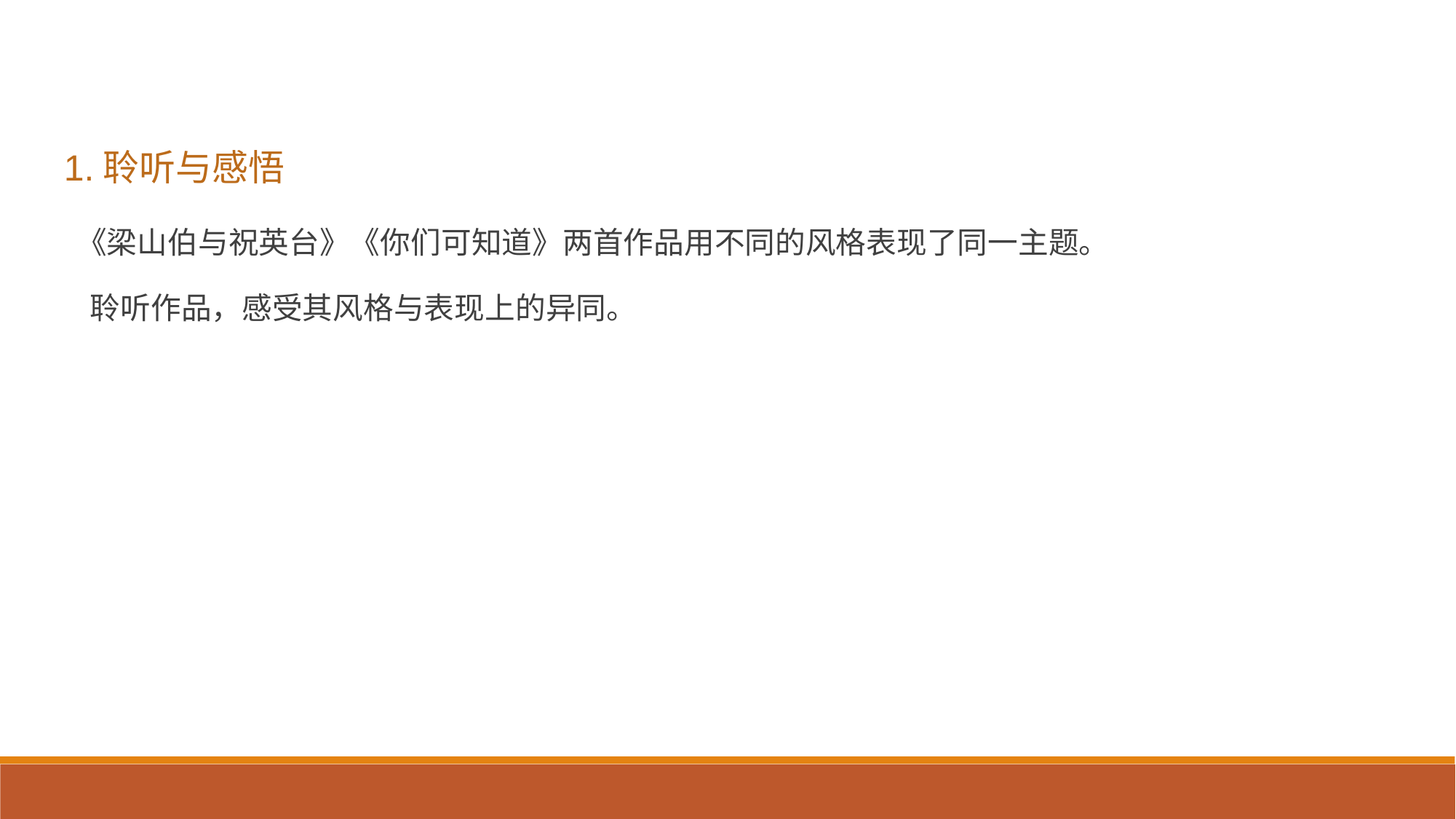

1.聆听与感悟

  《梁山伯与祝英台》《你们可知道》两首作品用不同的风格表现了同一主题。

    聆听作品，感受其风格与表现上的异同。